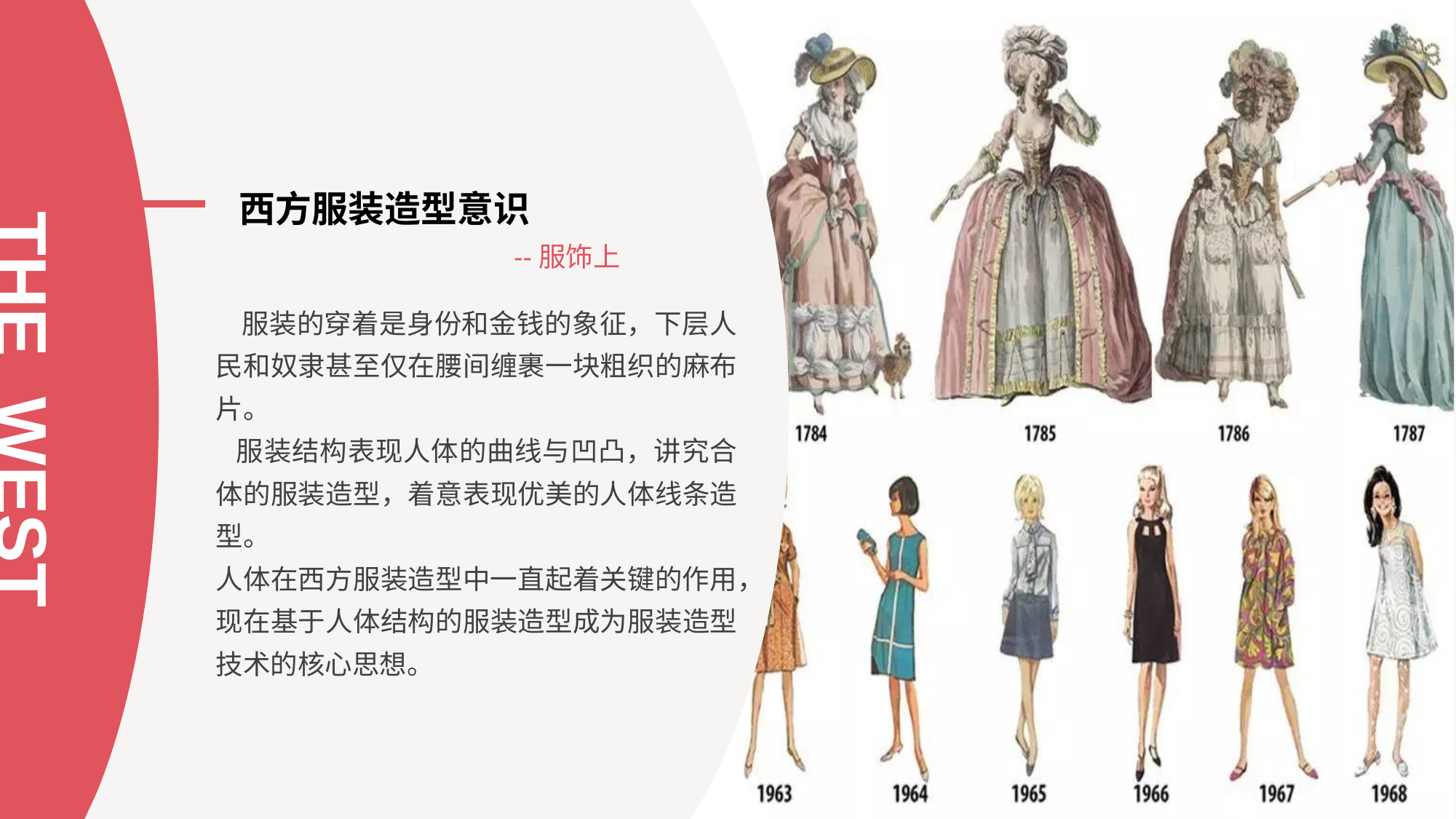

THE  WEST

  西方服装造型意识
                                       --服饰上
   服装的穿着是身份和金钱的象征，下层人民和奴隶甚至仅在腰间缠裹一块粗织的麻布片。
  服装结构表现人体的曲线与凹凸，讲究合体的服装造型，着意表现优美的人体线条造型。
人体在西方服装造型中一直起着关键的作用，
现在基于人体结构的服装造型成为服装造型技术的核心思想。